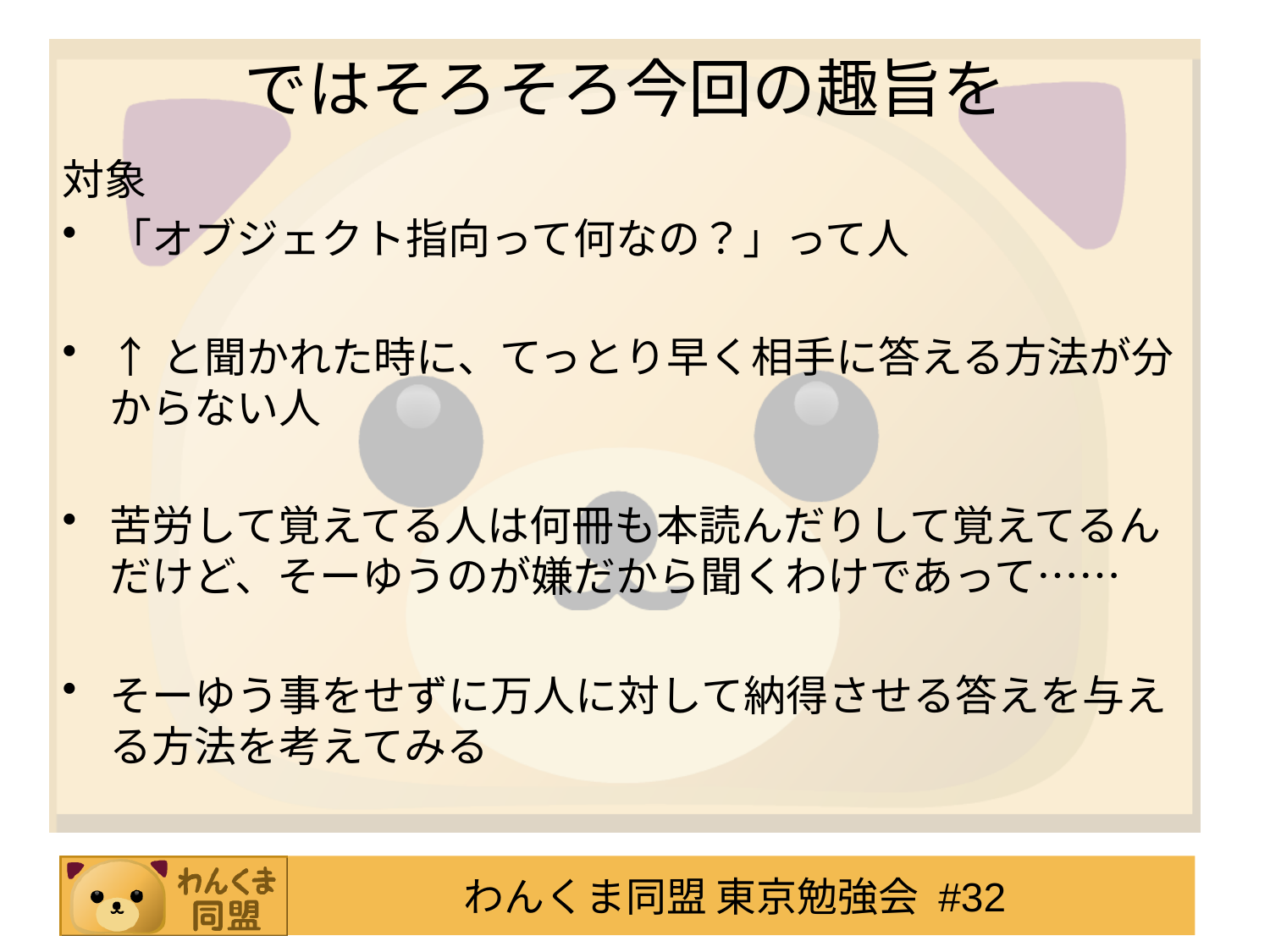

ではそろそろ今回の趣旨を
対象
「オブジェクト指向って何なの？」って人

↑と聞かれた時に、てっとり早く相手に答える方法が分からない人

苦労して覚えてる人は何冊も本読んだりして覚えてるんだけど、そーゆうのが嫌だから聞くわけであって……

そーゆう事をせずに万人に対して納得させる答えを与える方法を考えてみる